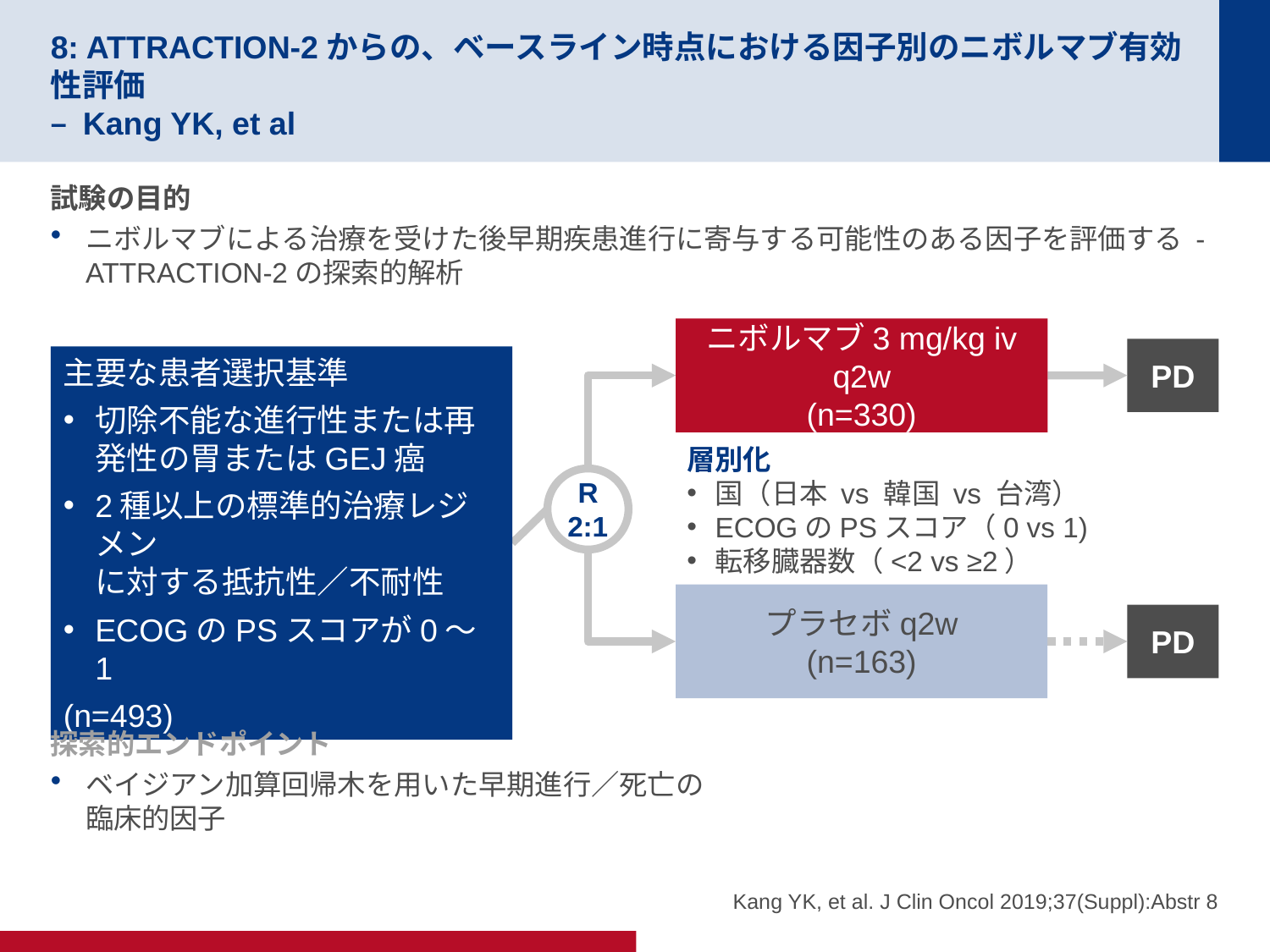

# 8: ATTRACTION-2からの、ベースライン時点における因子別のニボルマブ有効性評価 – Kang YK, et al
試験の目的
ニボルマブによる治療を受けた後早期疾患進行に寄与する可能性のある因子を評価する - ATTRACTION-2の探索的解析
ニボルマブ3 mg/kg iv q2w
(n=330)
PD
主要な患者選択基準
切除不能な進行性または再発性の胃またはGEJ癌
2種以上の標準的治療レジメン
に対する抵抗性／不耐性
ECOGのPSスコアが0～1
(n=493)
層別化
国（日本 vs 韓国 vs 台湾）
ECOGのPSスコア（0 vs 1)
転移臓器数（<2 vs ≥2）
R
2:1
プラセボq2w
(n=163)
PD
探索的エンドポイント
ベイジアン加算回帰木を用いた早期進行／死亡の臨床的因子
Kang YK, et al. J Clin Oncol 2019;37(Suppl):Abstr 8